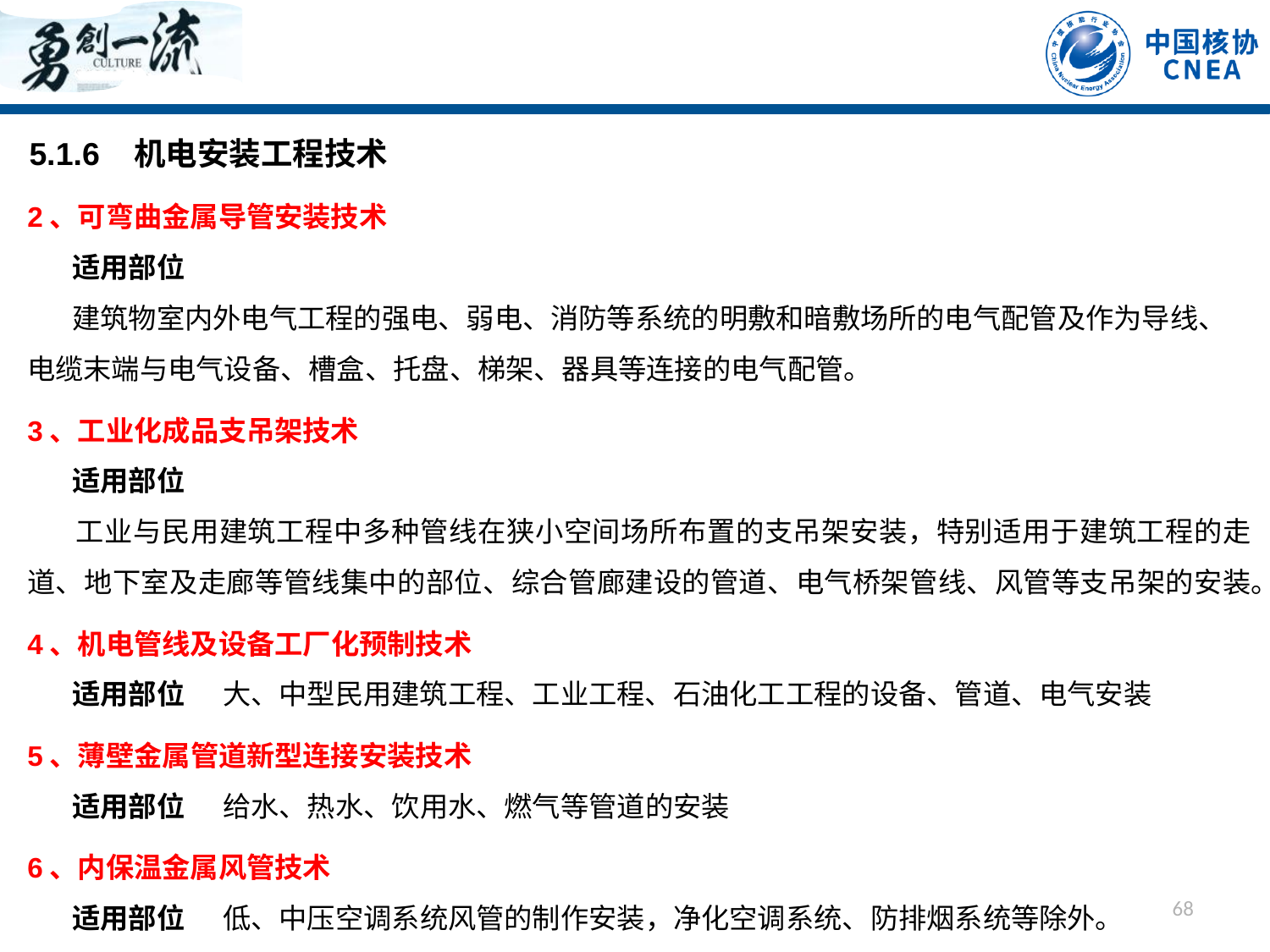

5.1.6   机电安装工程技术
2、可弯曲金属导管安装技术
      适用部位
      建筑物室内外电气工程的强电、弱电、消防等系统的明敷和暗敷场所的电气配管及作为导线、电缆末端与电气设备、槽盒、托盘、梯架、器具等连接的电气配管。
3、工业化成品支吊架技术
      适用部位
      工业与民用建筑工程中多种管线在狭小空间场所布置的支吊架安装，特别适用于建筑工程的走道、地下室及走廊等管线集中的部位、综合管廊建设的管道、电气桥架管线、风管等支吊架的安装。
4、机电管线及设备工厂化预制技术
      适用部位      大、中型民用建筑工程、工业工程、石油化工工程的设备、管道、电气安装
5、薄壁金属管道新型连接安装技术
      适用部位      给水、热水、饮用水、燃气等管道的安装
6、内保温金属风管技术
      适用部位      低、中压空调系统风管的制作安装，净化空调系统、防排烟系统等除外。
68